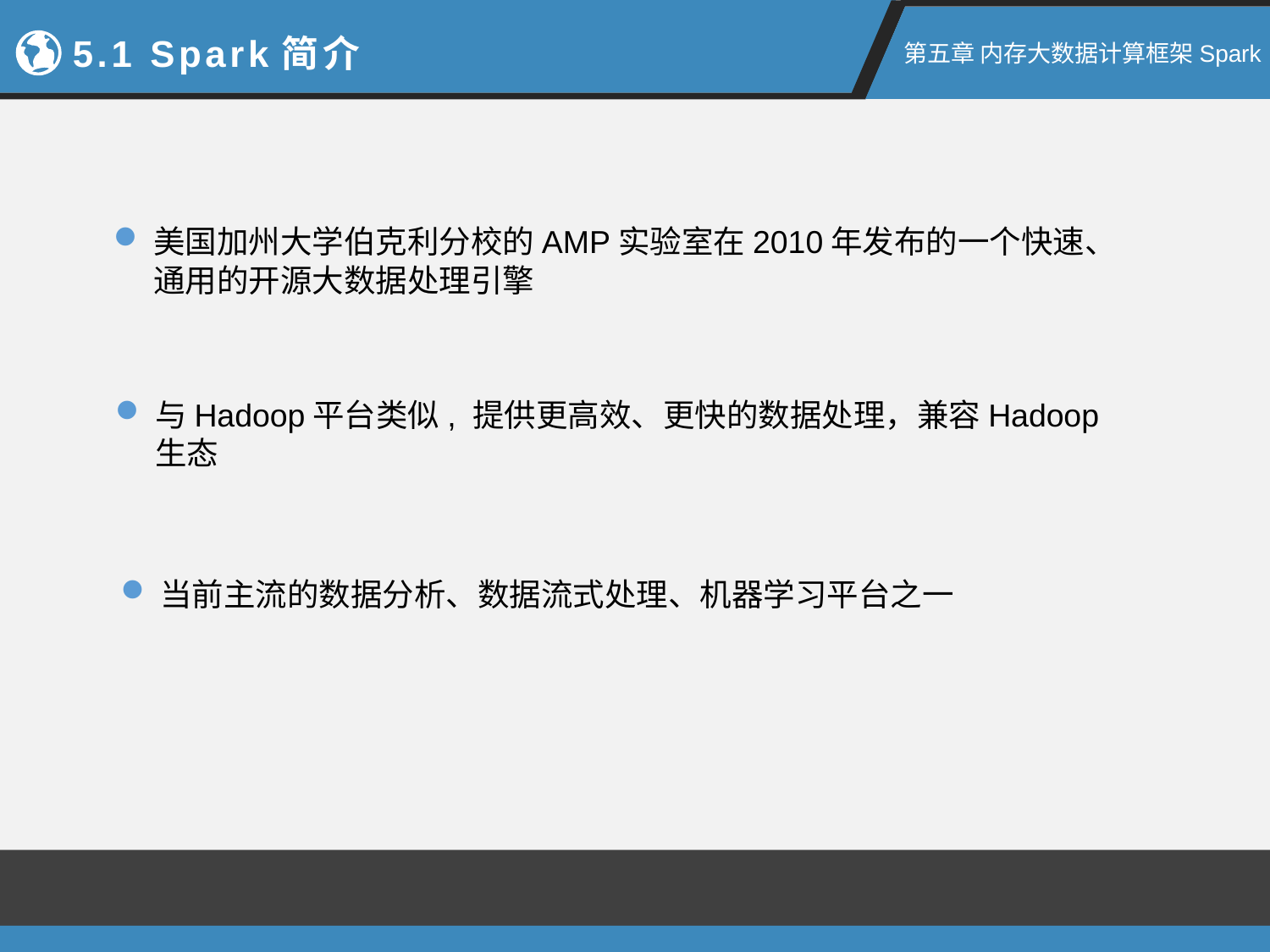

5.1 Spark简介

第五章 内存大数据计算框架Spark
美国加州大学伯克利分校的AMP实验室在2010年发布的一个快速、通用的开源大数据处理引擎
与Hadoop平台类似, 提供更高效、更快的数据处理，兼容Hadoop生态
当前主流的数据分析、数据流式处理、机器学习平台之一